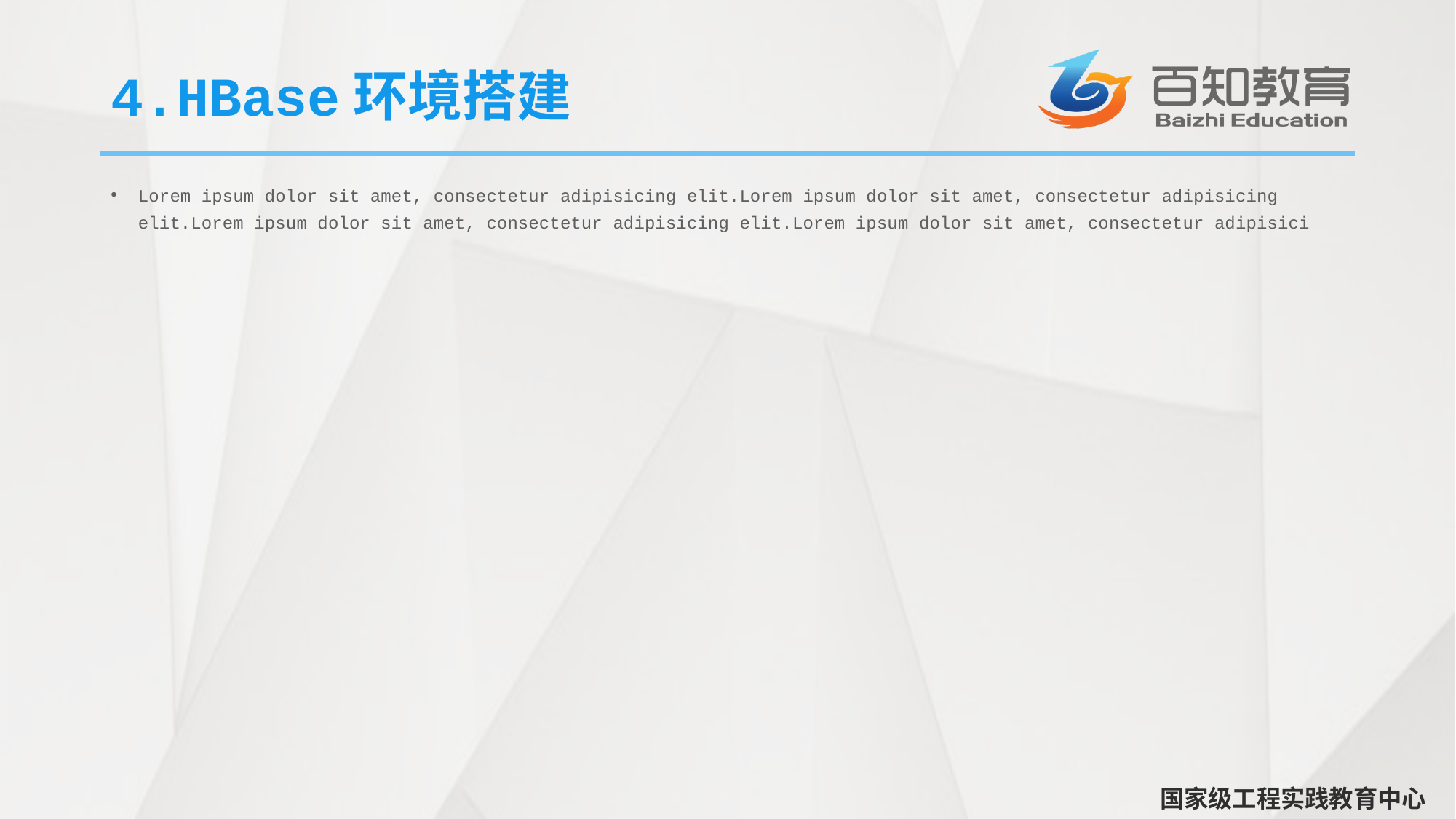

# 4.HBase环境搭建
Lorem ipsum dolor sit amet, consectetur adipisicing elit.Lorem ipsum dolor sit amet, consectetur adipisicing elit.Lorem ipsum dolor sit amet, consectetur adipisicing elit.Lorem ipsum dolor sit amet, consectetur adipisici